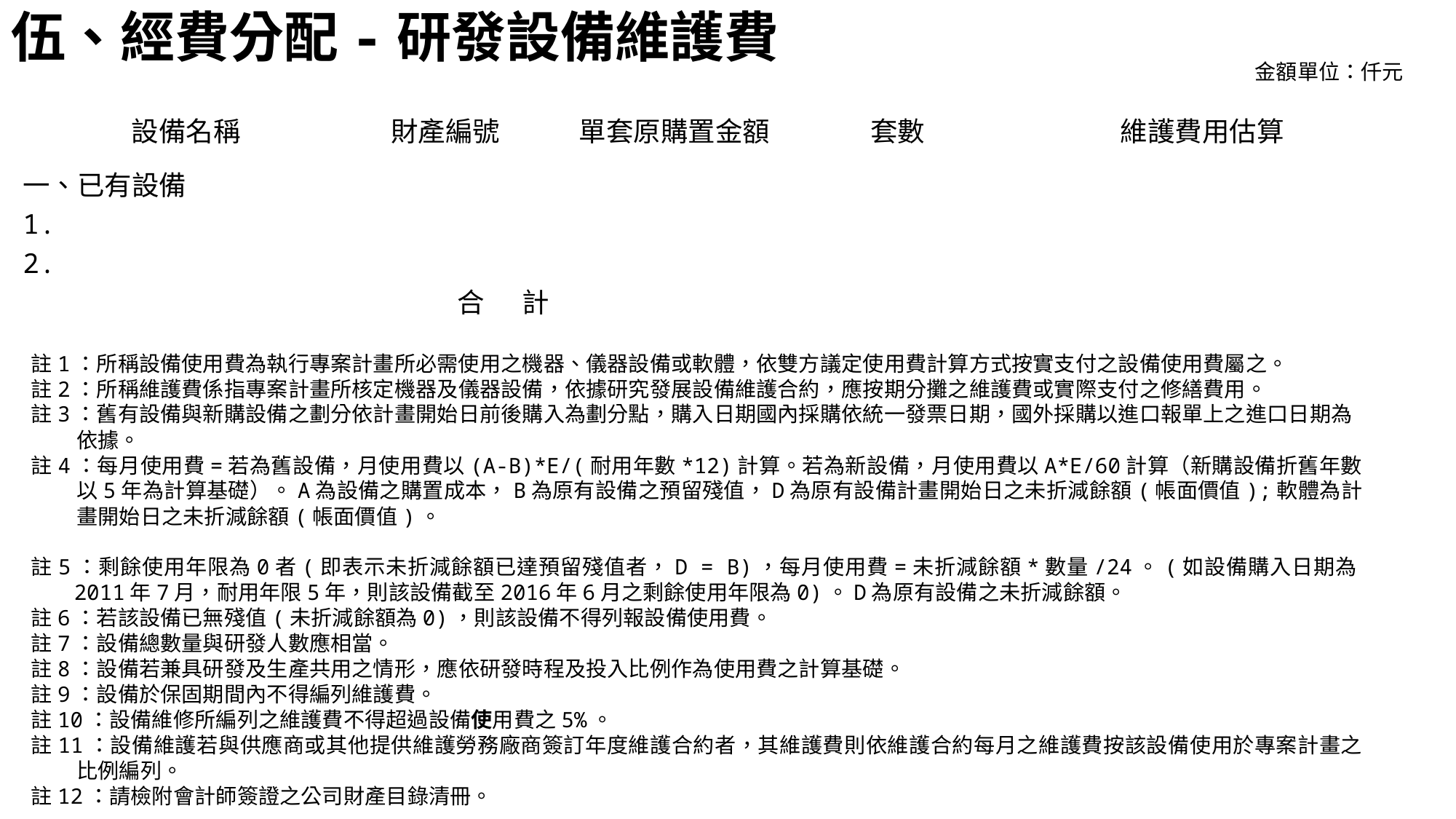

# 伍、經費分配-研發設備維護費
金額單位：仟元
| 設備名稱 | 財產編號 | 單套原購置金額 | 套數 | 維護費用估算 |
| --- | --- | --- | --- | --- |
| 一、已有設備 |  |  |  |  |
| 1. |  |  |  |  |
| 2. |  |  |  |  |
| 合 計 |  |  |  |  |
註1：所稱設備使用費為執行專案計畫所必需使用之機器、儀器設備或軟體，依雙方議定使用費計算方式按實支付之設備使用費屬之。
註2：所稱維護費係指專案計畫所核定機器及儀器設備，依據研究發展設備維護合約，應按期分攤之維護費或實際支付之修繕費用。
註3：舊有設備與新購設備之劃分依計畫開始日前後購入為劃分點，購入日期國內採購依統一發票日期，國外採購以進口報單上之進口日期為依據。
註4：每月使用費=若為舊設備，月使用費以(A-B)*E/(耐用年數*12)計算。若為新設備，月使用費以A*E/60計算（新購設備折舊年數以5年為計算基礎）。A為設備之購置成本，B為原有設備之預留殘值，D為原有設備計畫開始日之未折減餘額(帳面價值);軟體為計畫開始日之未折減餘額(帳面價值)。

註5：剩餘使用年限為0者(即表示未折減餘額已達預留殘值者，D = B)，每月使用費=未折減餘額*數量/24。(如設備購入日期為2011年7月，耐用年限5年，則該設備截至2016年6月之剩餘使用年限為0)。D為原有設備之未折減餘額。
註6：若該設備已無殘值(未折減餘額為0)，則該設備不得列報設備使用費。
註7：設備總數量與研發人數應相當。
註8：設備若兼具研發及生產共用之情形，應依研發時程及投入比例作為使用費之計算基礎。
註9：設備於保固期間內不得編列維護費。
註10：設備維修所編列之維護費不得超過設備使用費之5%。
註11：設備維護若與供應商或其他提供維護勞務廠商簽訂年度維護合約者，其維護費則依維護合約每月之維護費按該設備使用於專案計畫之比例編列。
註12：請檢附會計師簽證之公司財產目錄清冊。